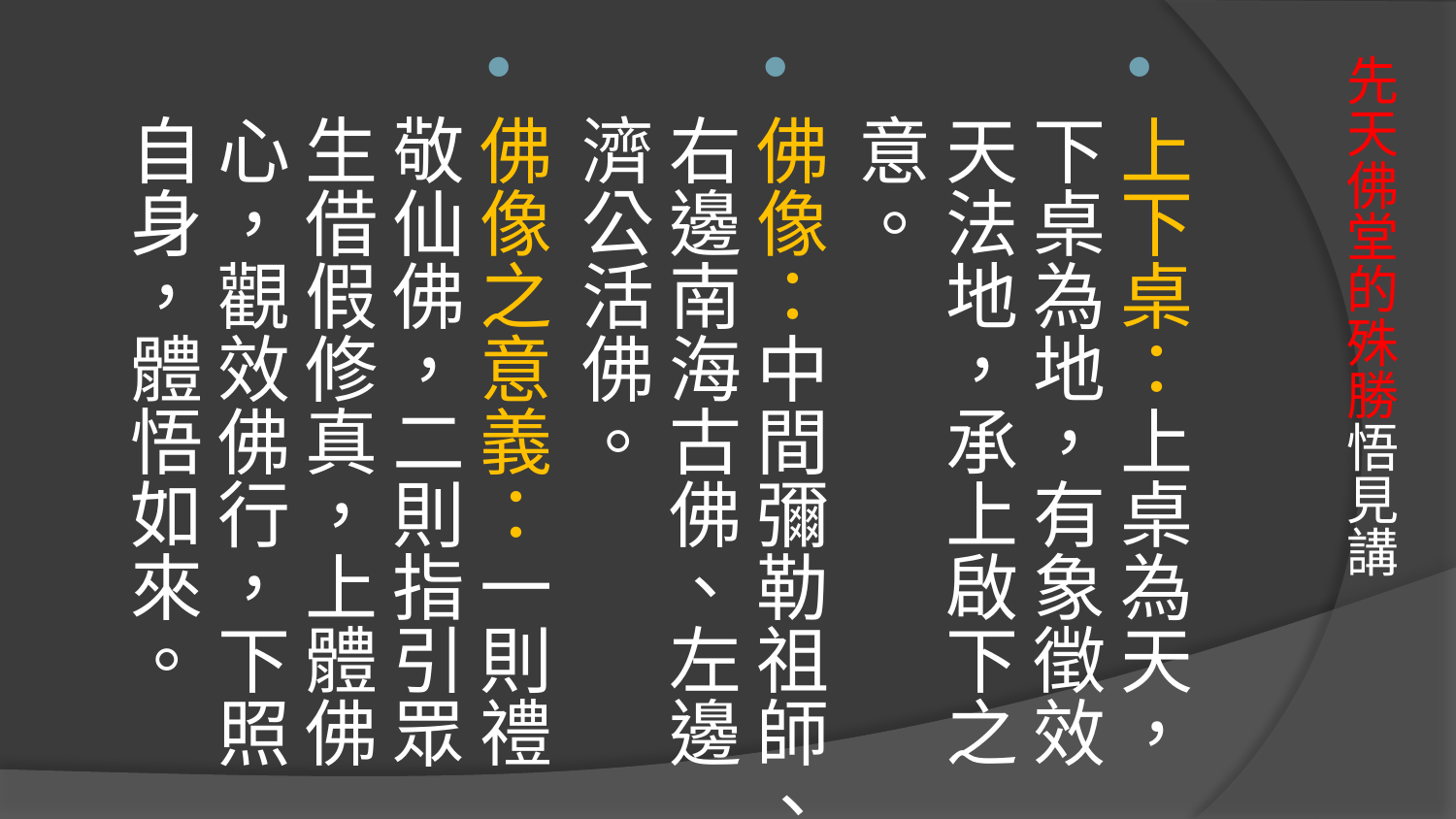

上下桌：上桌為天，下桌為地，有象徵效天法地，承上啟下之意。
佛像：中間彌勒祖師、右邊南海古佛、左邊濟公活佛。
佛像之意義：一則禮敬仙佛，二則指引眾生借假修真，上體佛心，觀效佛行，下照自身，體悟如來。

# 先天佛堂的殊勝悟見講